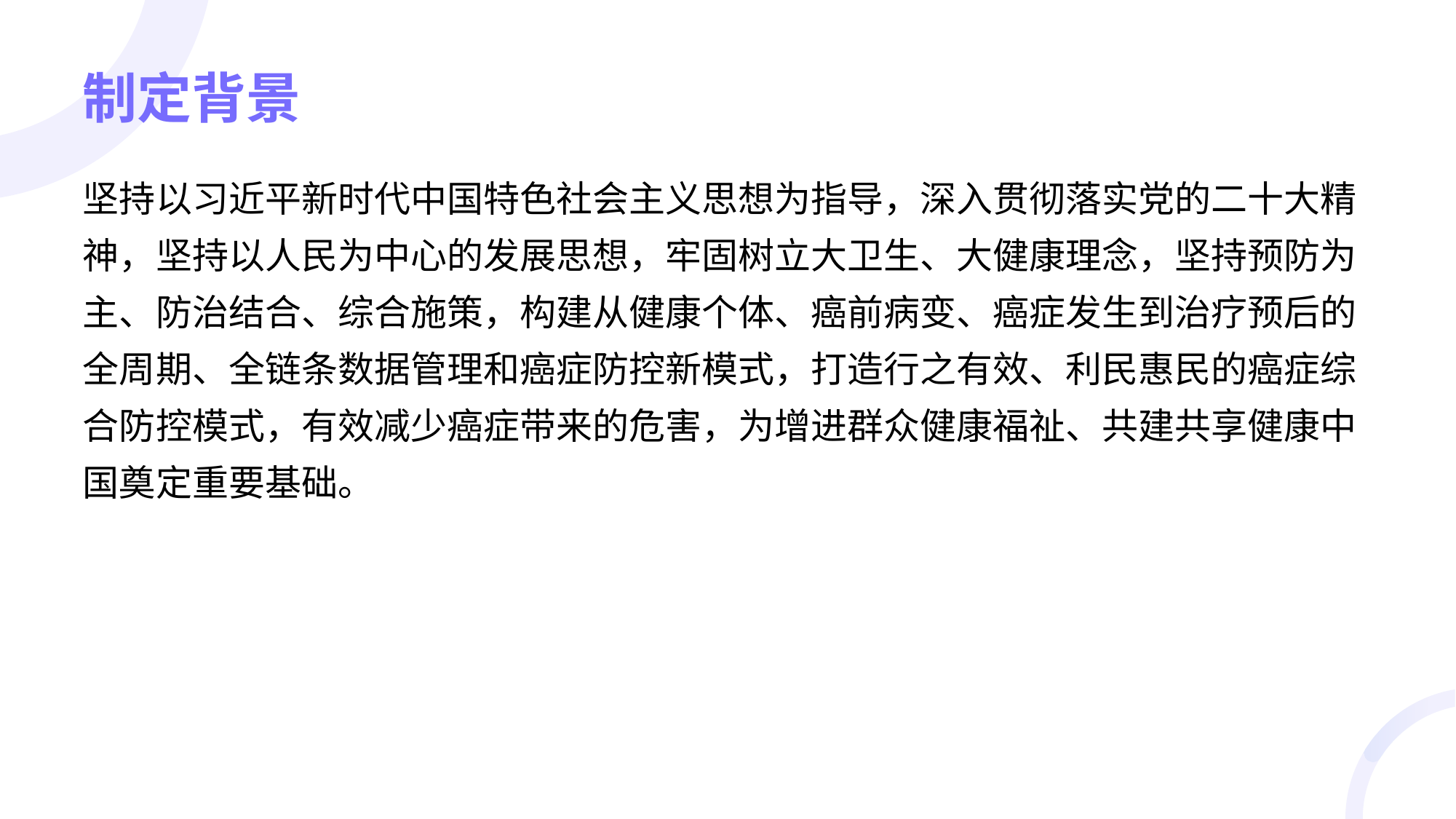

# 制定背景
坚持以习近平新时代中国特色社会主义思想为指导，深入贯彻落实党的二十大精神，坚持以人民为中心的发展思想，牢固树立大卫生、大健康理念，坚持预防为主、防治结合、综合施策，构建从健康个体、癌前病变、癌症发生到治疗预后的全周期、全链条数据管理和癌症防控新模式，打造行之有效、利民惠民的癌症综合防控模式，有效减少癌症带来的危害，为增进群众健康福祉、共建共享健康中国奠定重要基础。